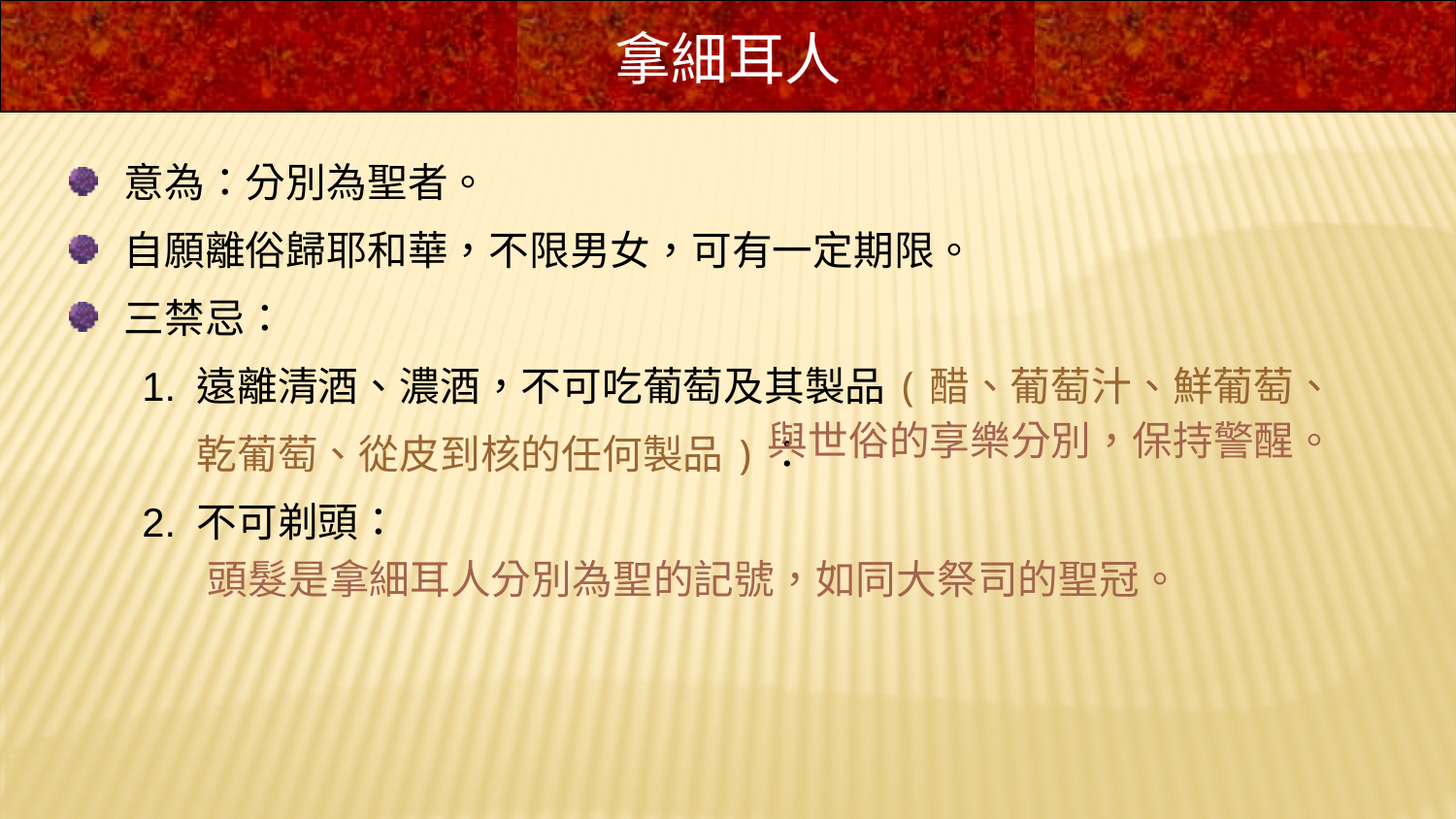

拿細耳人
意為：分別為聖者。
自願離俗歸耶和華，不限男女，可有一定期限。
三禁忌：
遠離清酒、濃酒，不可吃葡萄及其製品(醋、葡萄汁、鮮葡萄、乾葡萄、從皮到核的任何製品)：
不可剃頭：

與世俗的享樂分別，保持警醒。
頭髮是拿細耳人分別為聖的記號，如同大祭司的聖冠。